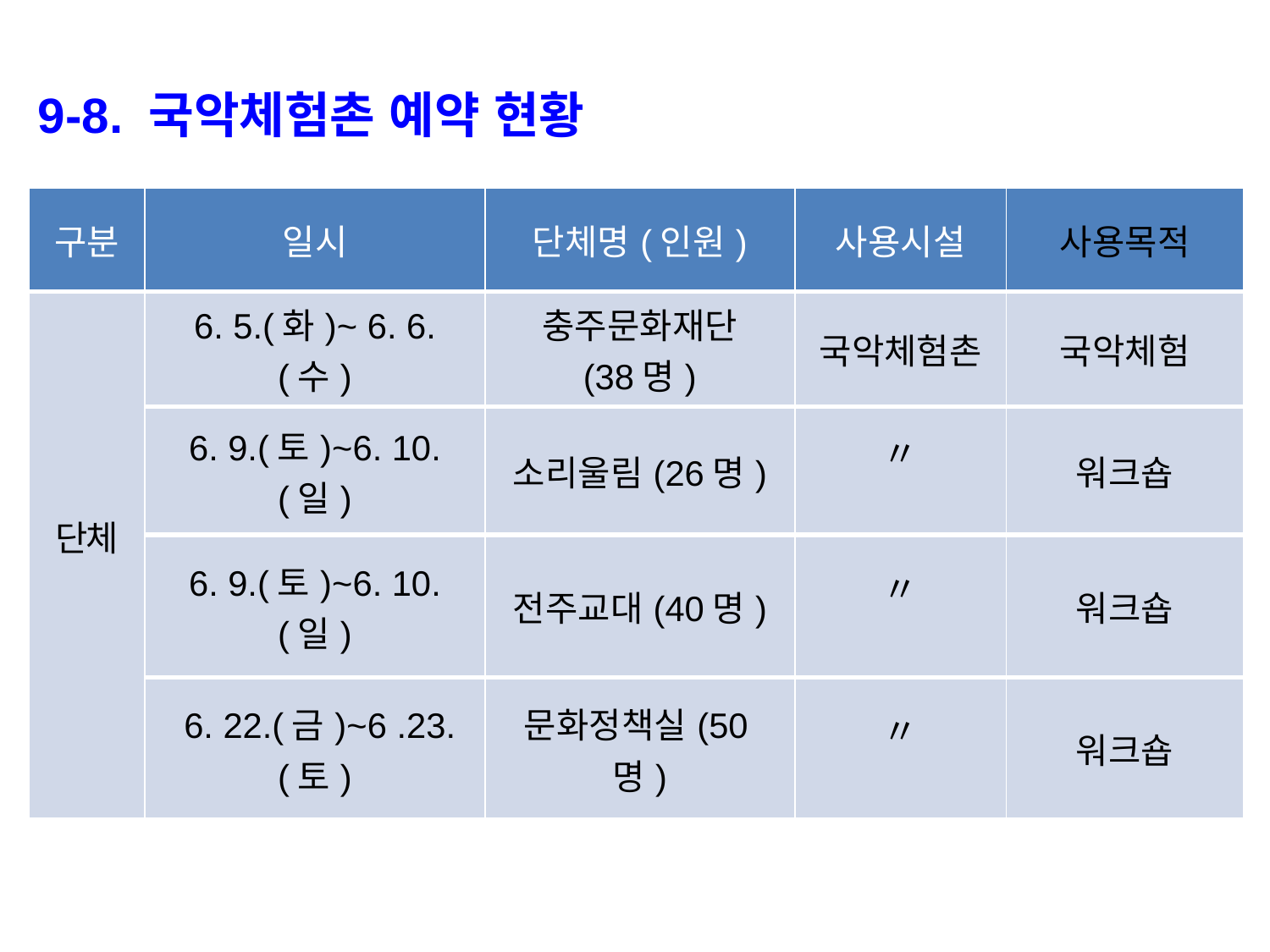

9-8. 국악체험촌 예약 현황
| 구분 | 일시 | 단체명(인원) | 사용시설 | 사용목적 |
| --- | --- | --- | --- | --- |
| 단체 | 6. 5.(화)~ 6. 6.(수) | 충주문화재단 (38명) | 국악체험촌 | 국악체험 |
|  | 6. 9.(토)~6. 10.(일) | 소리울림(26명) | 〃 | 워크숍 |
|  | 6. 9.(토)~6. 10.(일) | 전주교대(40명) | 〃 | 워크숍 |
|  | 6. 22.(금)~6 .23.(토) | 문화정책실(50명) | 〃 | 워크숍 |